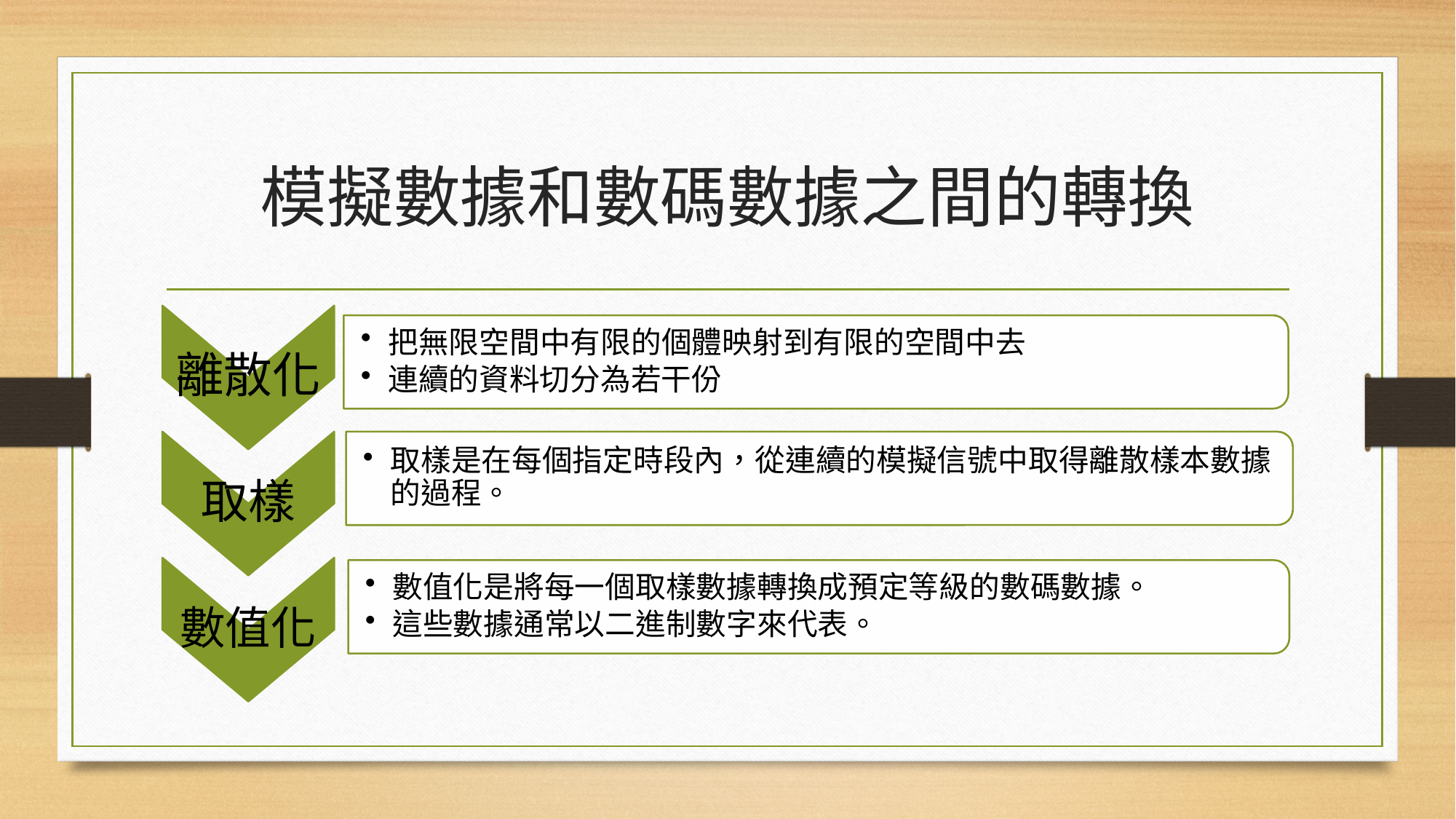

# 模擬數據和數碼數據之間的轉換
離散化
把無限空間中有限的個體映射到有限的空間中去
連續的資料切分為若干份
取樣
取樣是在每個指定時段內，從連續的模擬信號中取得離散樣本數據的過程。
數值化
數值化是將每一個取樣數據轉換成預定等級的數碼數據。
這些數據通常以二進制數字來代表。